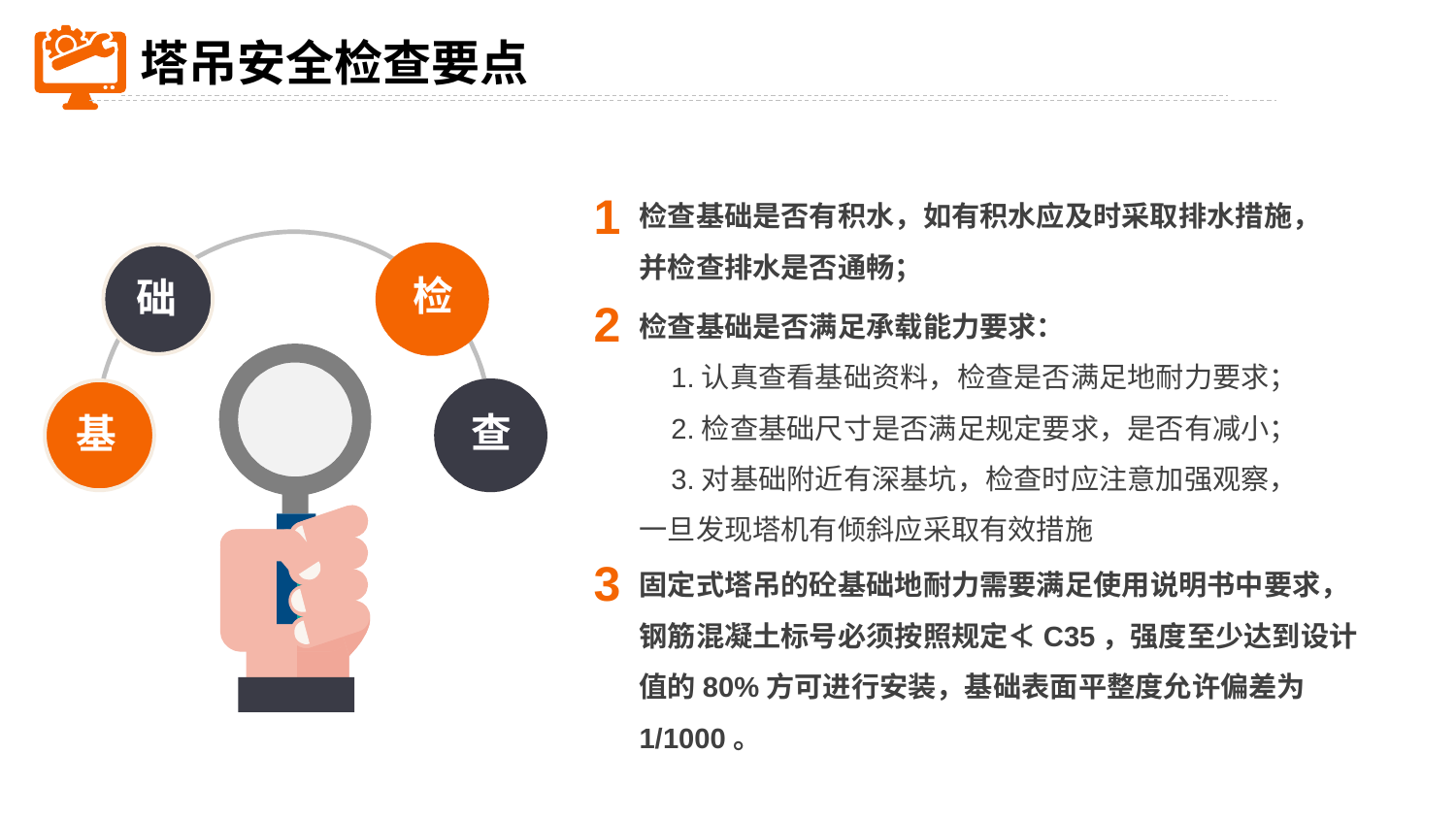

塔吊安全检查要点
检查基础是否有积水，如有积水应及时采取排水措施，并检查排水是否通畅；
1

检
础

查
基

检查基础是否满足承载能力要求：
    1.认真查看基础资料，检查是否满足地耐力要求；
    2.检查基础尺寸是否满足规定要求，是否有减小；
    3.对基础附近有深基坑，检查时应注意加强观察，一旦发现塔机有倾斜应采取有效措施
2
固定式塔吊的砼基础地耐力需要满足使用说明书中要求，钢筋混凝土标号必须按照规定≮C35，强度至少达到设计值的80%方可进行安装，基础表面平整度允许偏差为1/1000。
3